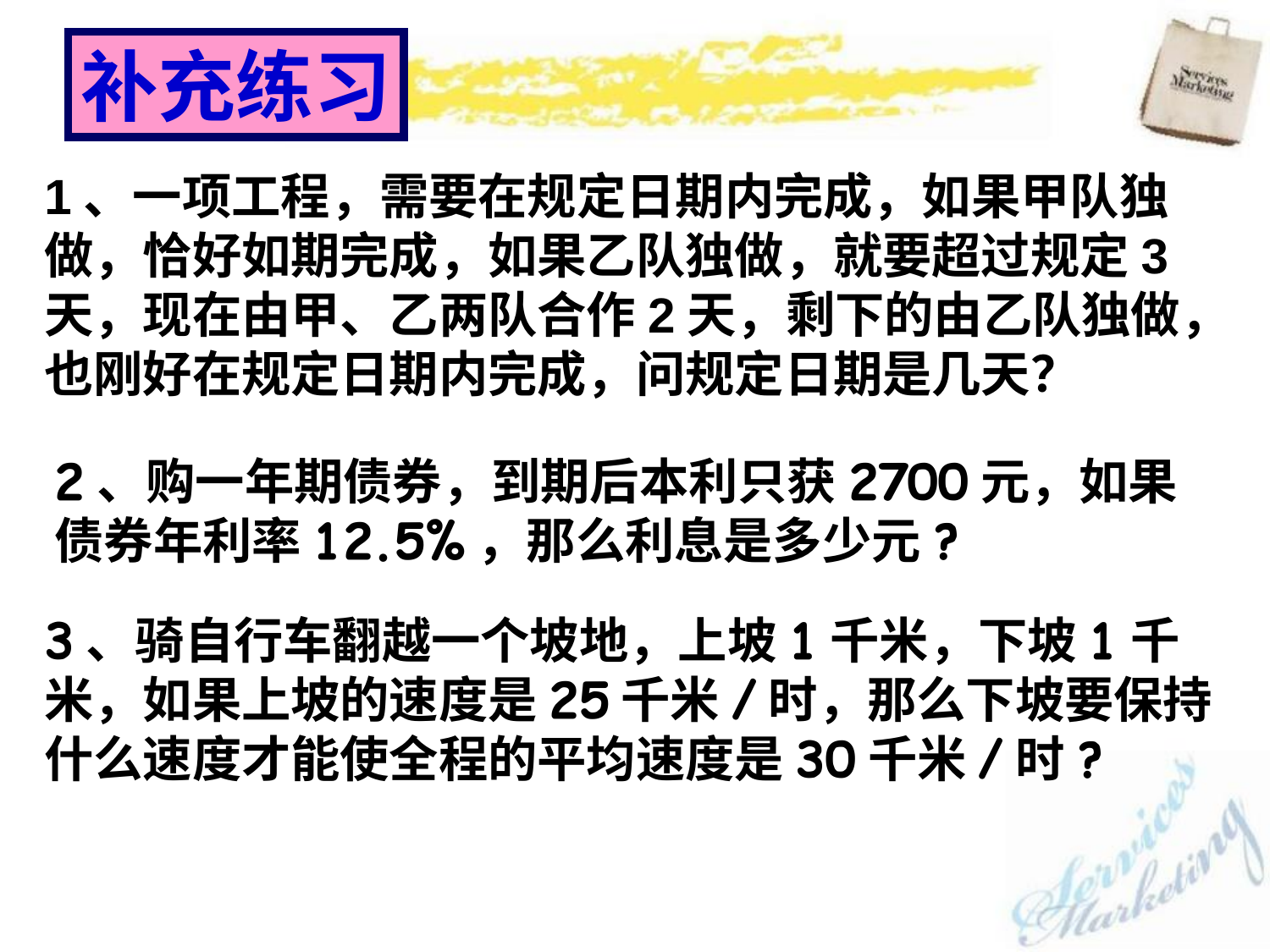

补充练习
1、一项工程，需要在规定日期内完成，如果甲队独做，恰好如期完成，如果乙队独做，就要超过规定3天，现在由甲、乙两队合作2天，剩下的由乙队独做，也刚好在规定日期内完成，问规定日期是几天？
2、购一年期债券，到期后本利只获2700元，如果债券年利率12.5%，那么利息是多少元?
3、骑自行车翻越一个坡地，上坡1千米，下坡1千米，如果上坡的速度是25千米/时，那么下坡要保持什么速度才能使全程的平均速度是30千米/时?